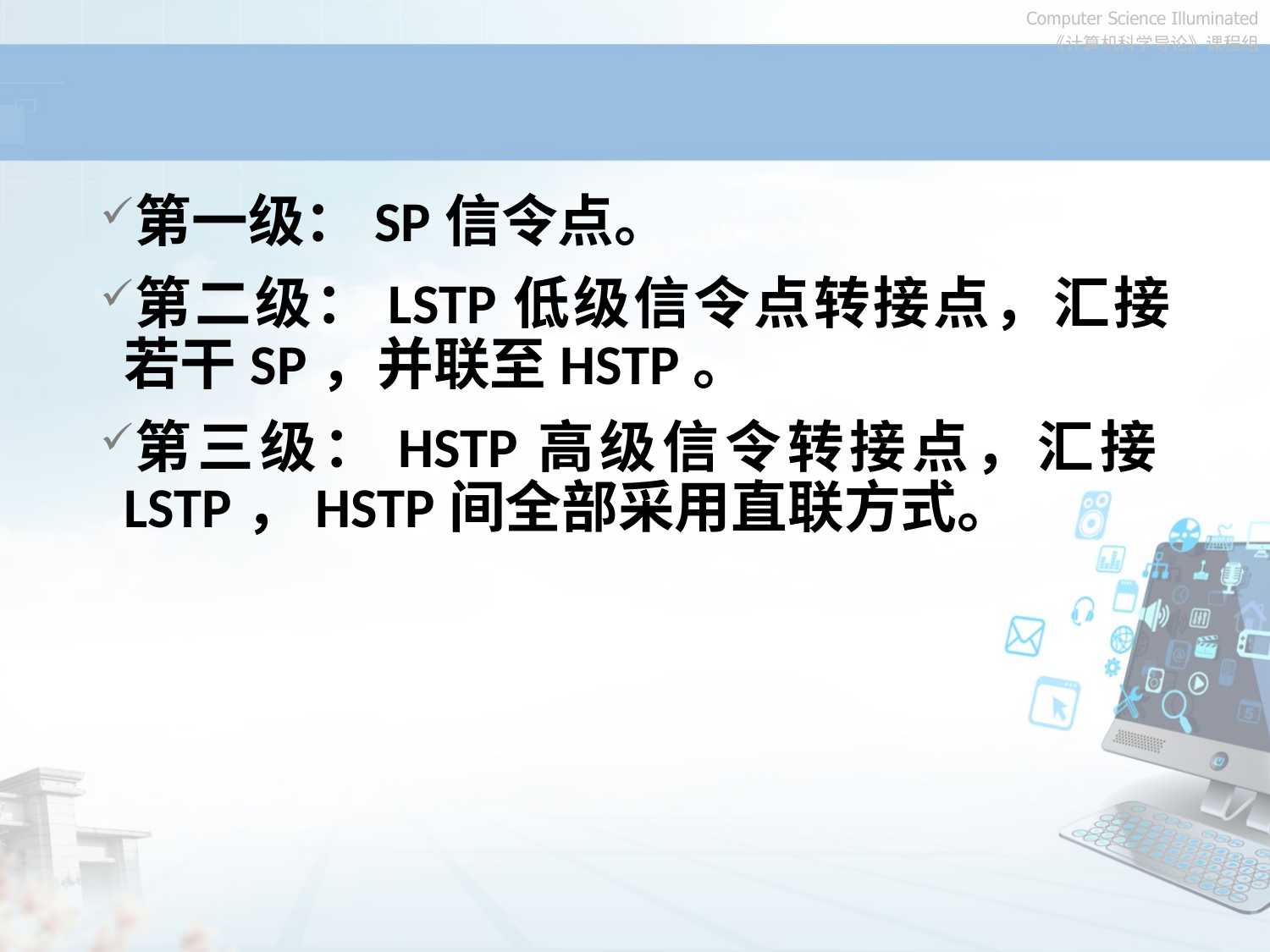

#
第一级：SP信令点。
第二级：LSTP低级信令点转接点，汇接若干SP，并联至HSTP。
第三级：HSTP高级信令转接点，汇接LSTP，HSTP间全部采用直联方式。